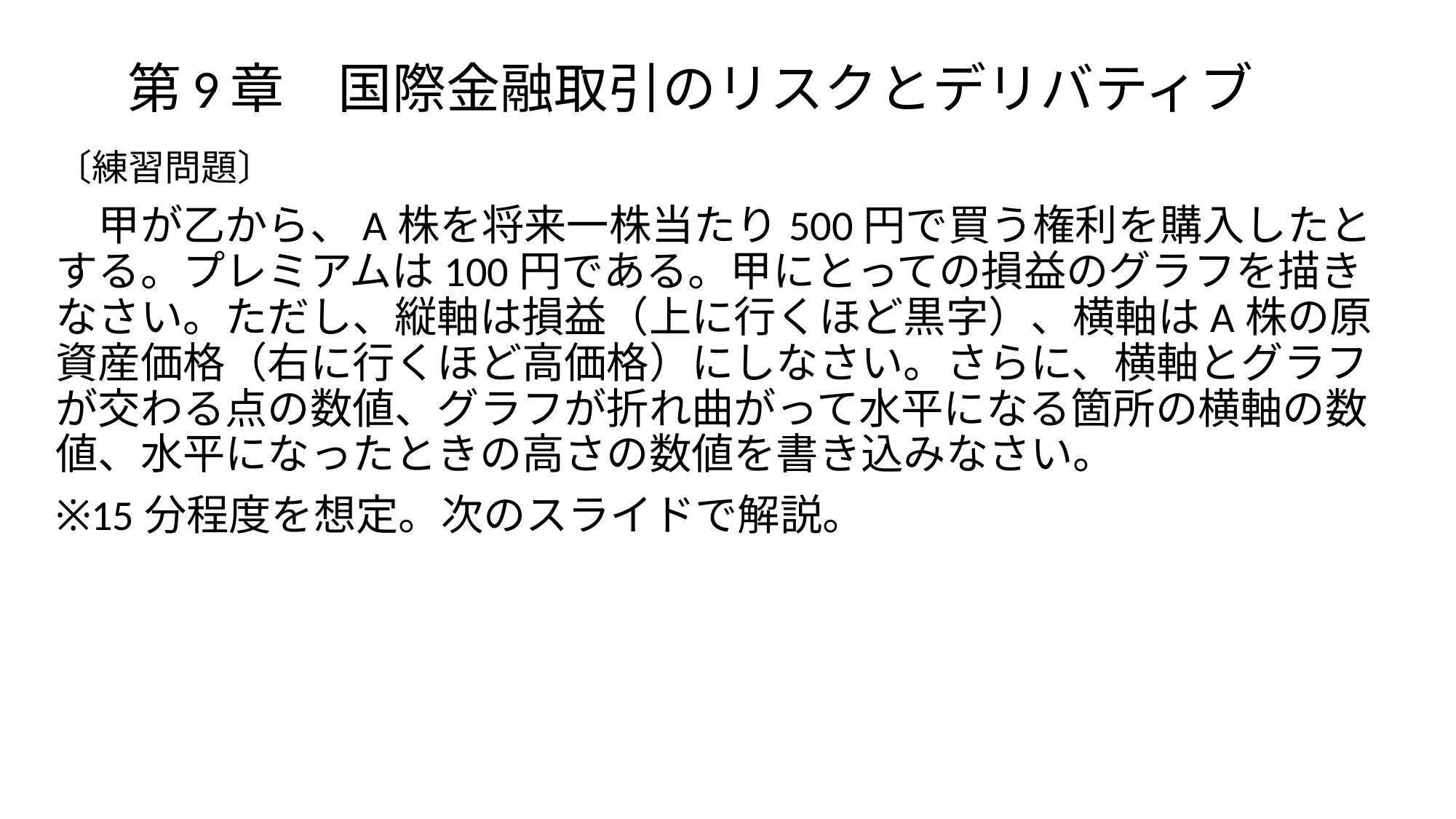

# 第9章　国際金融取引のリスクとデリバティブ
〔練習問題〕
　甲が乙から、A株を将来一株当たり500円で買う権利を購入したとする。プレミアムは100円である。甲にとっての損益のグラフを描きなさい。ただし、縦軸は損益（上に行くほど黒字）、横軸はA株の原資産価格（右に行くほど高価格）にしなさい。さらに、横軸とグラフが交わる点の数値、グラフが折れ曲がって水平になる箇所の横軸の数値、水平になったときの高さの数値を書き込みなさい。
※15分程度を想定。次のスライドで解説。